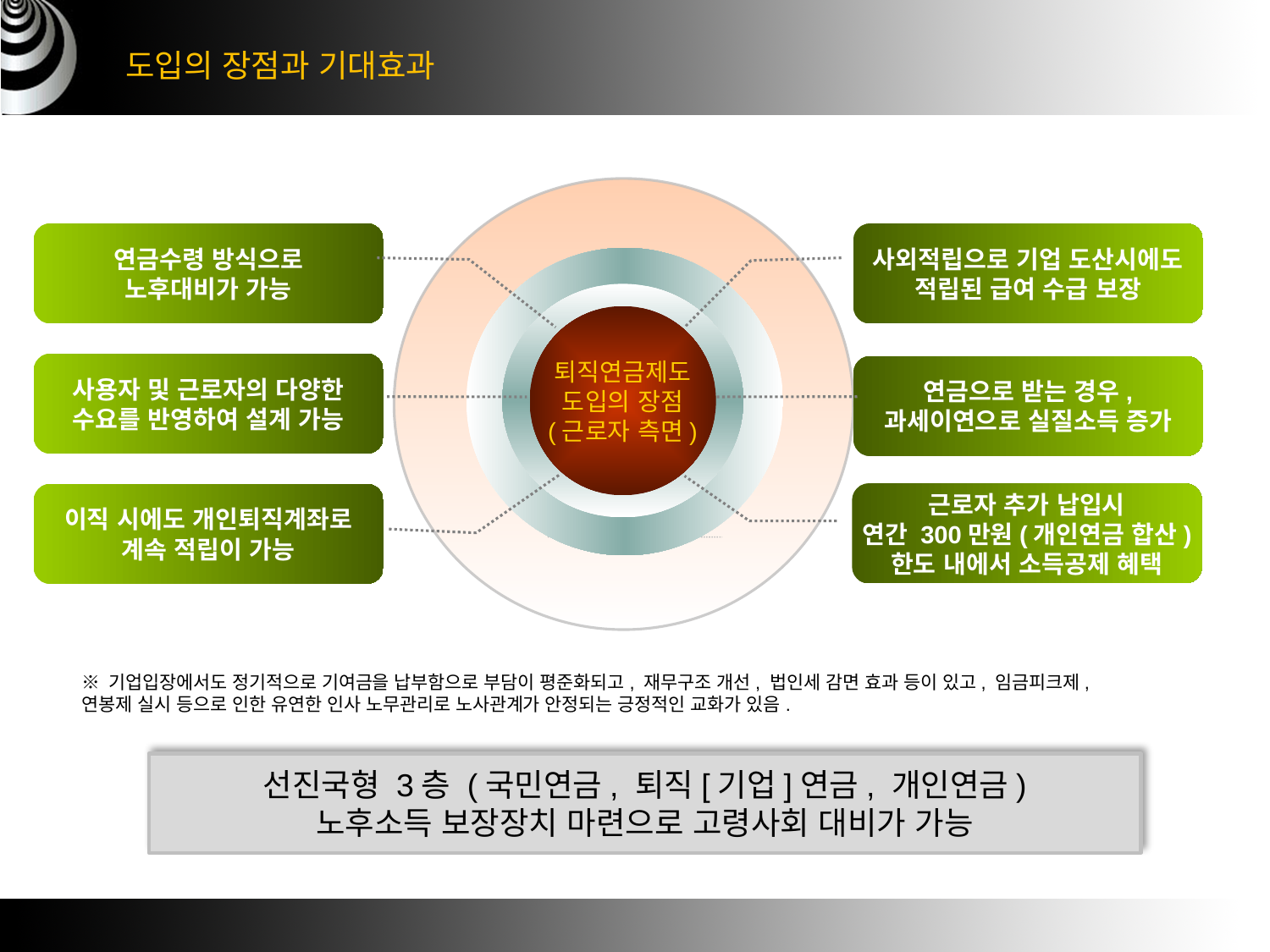

도입의 장점과 기대효과

연금수령 방식으로
노후대비가 가능
사외적립으로 기업 도산시에도
적립된 급여 수급 보장

퇴직연금제도
도입의 장점
(근로자 측면)
사용자 및 근로자의 다양한
수요를 반영하여 설계 가능
연금으로 받는 경우,
과세이연으로 실질소득 증가

근로자 추가 납입시
연간 300만원(개인연금 합산)
한도 내에서 소득공제 혜택
이직 시에도 개인퇴직계좌로
계속 적립이 가능

※ 기업입장에서도 정기적으로 기여금을 납부함으로 부담이 평준화되고, 재무구조 개선, 법인세 감면 효과 등이 있고, 임금피크제, 연봉제 실시 등으로 인한 유연한 인사 노무관리로 노사관계가 안정되는 긍정적인 교화가 있음.
선진국형 3층 (국민연금, 퇴직[기업]연금, 개인연금)
노후소득 보장장치 마련으로 고령사회 대비가 가능